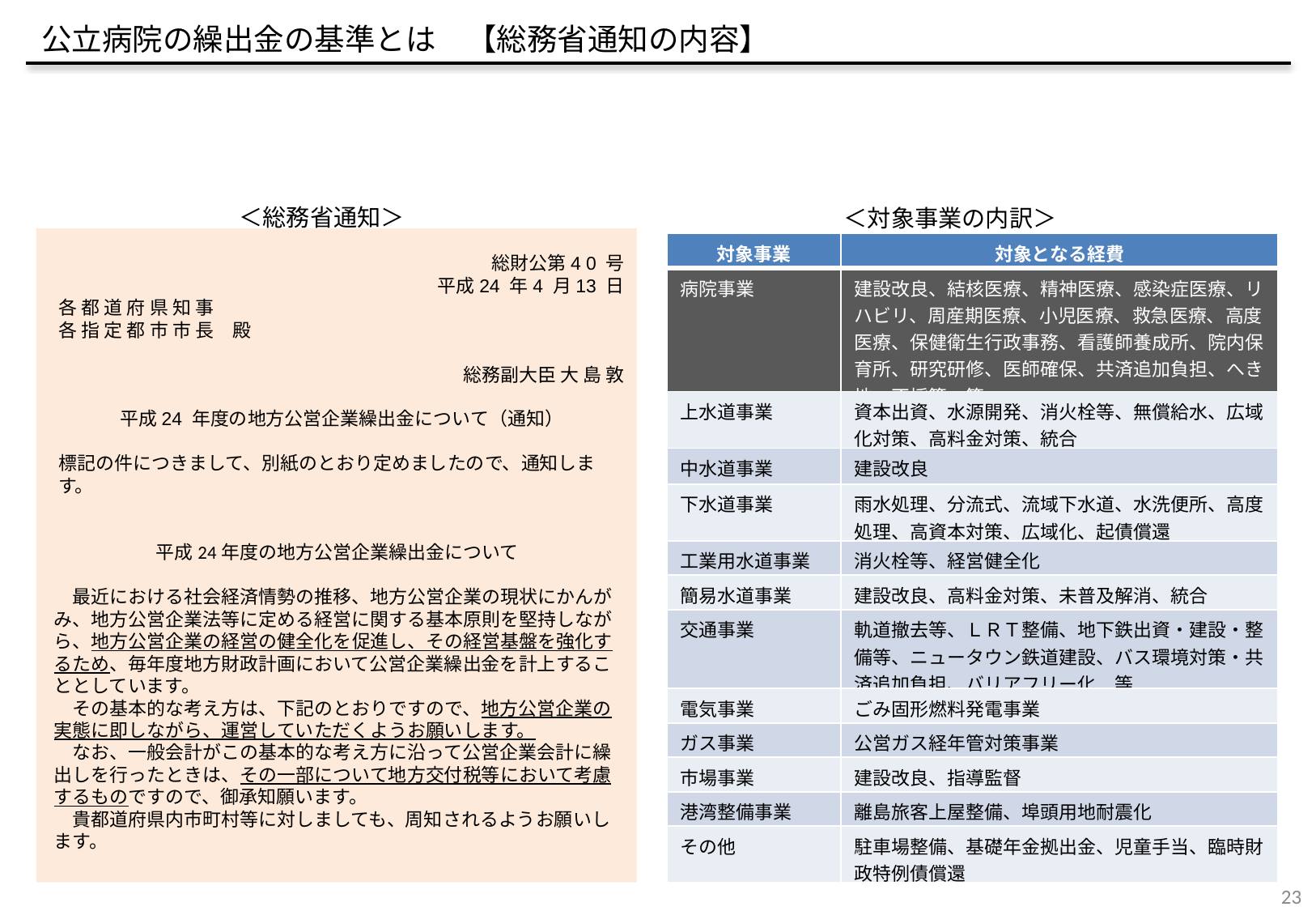

公立病院の繰出金の基準とは　【総務省通知の内容】
＜総務省通知＞
＜対象事業の内訳＞

総財公第4 0 号
平成24 年4 月13 日
各 都 道 府 県 知 事
各 指 定 都 市 市 長　殿

総務副大臣 大 島 敦

平成24 年度の地方公営企業繰出金について（通知）

標記の件につきまして、別紙のとおり定めましたので、通知します。
平成24年度の地方公営企業繰出金について

　最近における社会経済情勢の推移、地方公営企業の現状にかんがみ、地方公営企業法等に定める経営に関する基本原則を堅持しながら、地方公営企業の経営の健全化を促進し、その経営基盤を強化するため、毎年度地方財政計画において公営企業繰出金を計上することとしています。
　その基本的な考え方は、下記のとおりですので、地方公営企業の実態に即しながら、運営していただくようお願いします。
　なお、一般会計がこの基本的な考え方に沿って公営企業会計に繰出しを行ったときは、その一部について地方交付税等において考慮するものですので、御承知願います。
　貴都道府県内市町村等に対しましても、周知されるようお願いします。
| 対象事業 | 対象となる経費 |
| --- | --- |
| 病院事業 | 建設改良、結核医療、精神医療、感染症医療、リハビリ、周産期医療、小児医療、救急医療、高度医療、保健衛生行政事務、看護師養成所、院内保育所、研究研修、医師確保、共済追加負担、へき地、不採算　等 |
| 上水道事業 | 資本出資、水源開発、消火栓等、無償給水、広域化対策、高料金対策、統合 |
| 中水道事業 | 建設改良 |
| 下水道事業 | 雨水処理、分流式、流域下水道、水洗便所、高度処理、高資本対策、広域化、起債償還 |
| 工業用水道事業 | 消火栓等、経営健全化 |
| 簡易水道事業 | 建設改良、高料金対策、未普及解消、統合 |
| 交通事業 | 軌道撤去等、ＬＲＴ整備、地下鉄出資・建設・整備等、ニュータウン鉄道建設、バス環境対策・共済追加負担、バリアフリー化　等 |
| 電気事業 | ごみ固形燃料発電事業 |
| ガス事業 | 公営ガス経年管対策事業 |
| 市場事業 | 建設改良、指導監督 |
| 港湾整備事業 | 離島旅客上屋整備、埠頭用地耐震化 |
| その他 | 駐車場整備、基礎年金拠出金、児童手当、臨時財政特例債償還 |
23